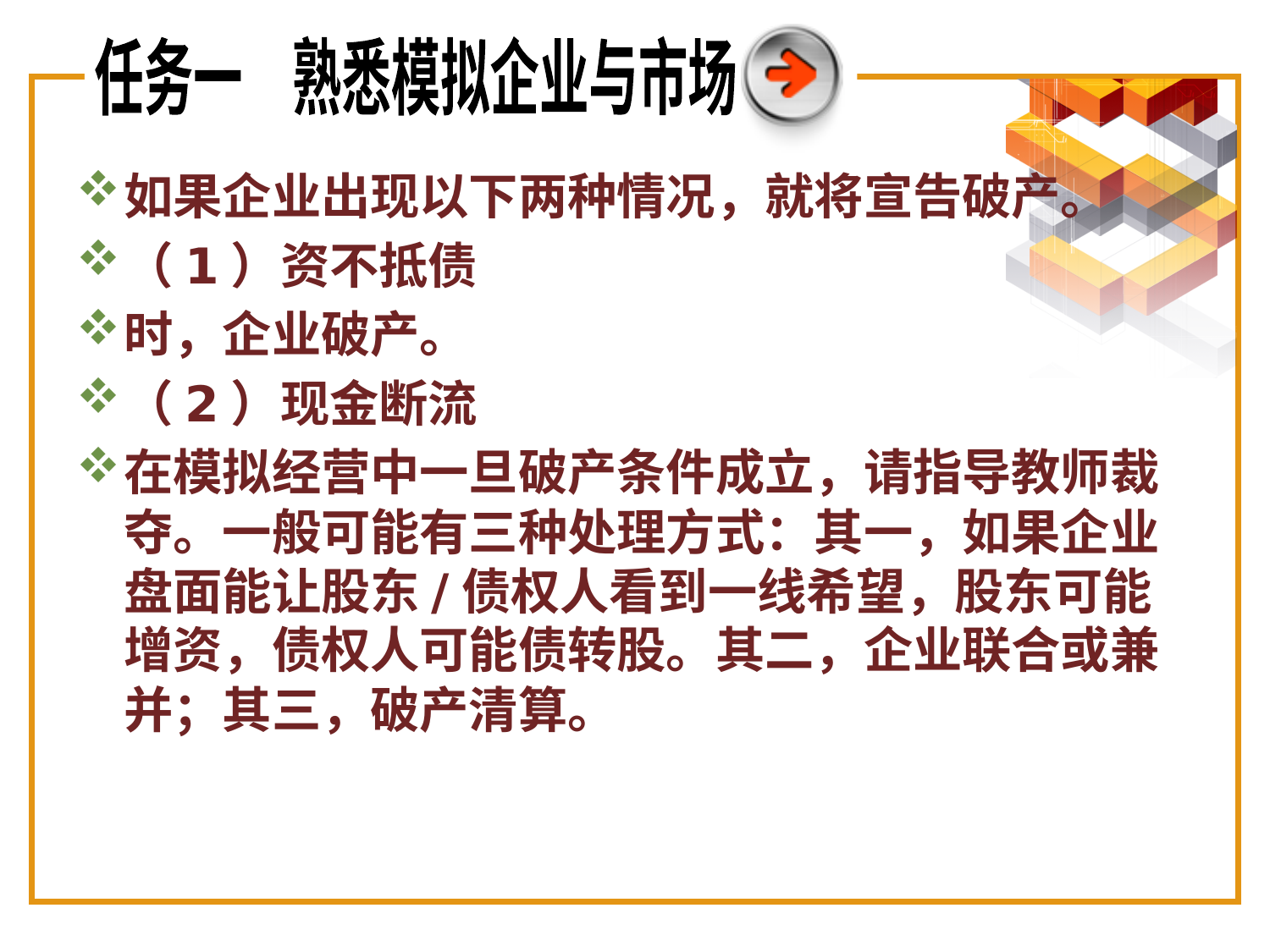

任务一　熟悉模拟企业与市场
如果企业出现以下两种情况，就将宣告破产。
（1）资不抵债
时，企业破产。
（2）现金断流
在模拟经营中一旦破产条件成立，请指导教师裁夺。一般可能有三种处理方式：其一，如果企业盘面能让股东/债权人看到一线希望，股东可能增资，债权人可能债转股。其二，企业联合或兼并；其三，破产清算。